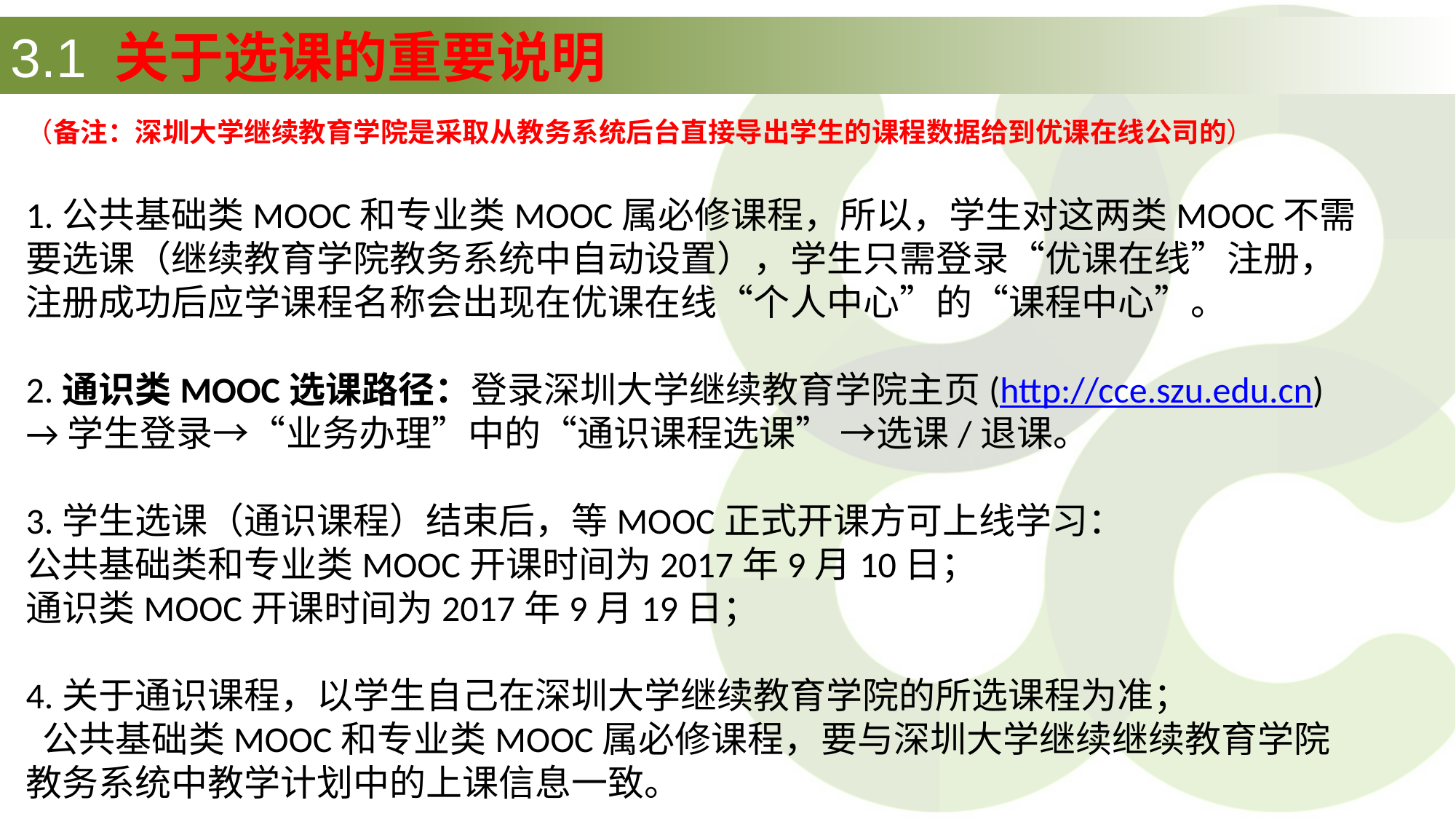

3.1 关于选课的重要说明
（备注：深圳大学继续教育学院是采取从教务系统后台直接导出学生的课程数据给到优课在线公司的）

1.公共基础类MOOC和专业类MOOC属必修课程，所以，学生对这两类MOOC不需要选课（继续教育学院教务系统中自动设置），学生只需登录“优课在线”注册，注册成功后应学课程名称会出现在优课在线“个人中心”的“课程中心”。

2.通识类MOOC选课路径：登录深圳大学继续教育学院主页(http://cce.szu.edu.cn) →学生登录→“业务办理”中的“通识课程选课” →选课/退课。

3.学生选课（通识课程）结束后，等MOOC正式开课方可上线学习：
公共基础类和专业类MOOC开课时间为2017年9月10日；
通识类MOOC开课时间为2017年9月19日；

4.关于通识课程，以学生自己在深圳大学继续教育学院的所选课程为准；
 公共基础类MOOC和专业类MOOC属必修课程，要与深圳大学继续继续教育学院教务系统中教学计划中的上课信息一致。